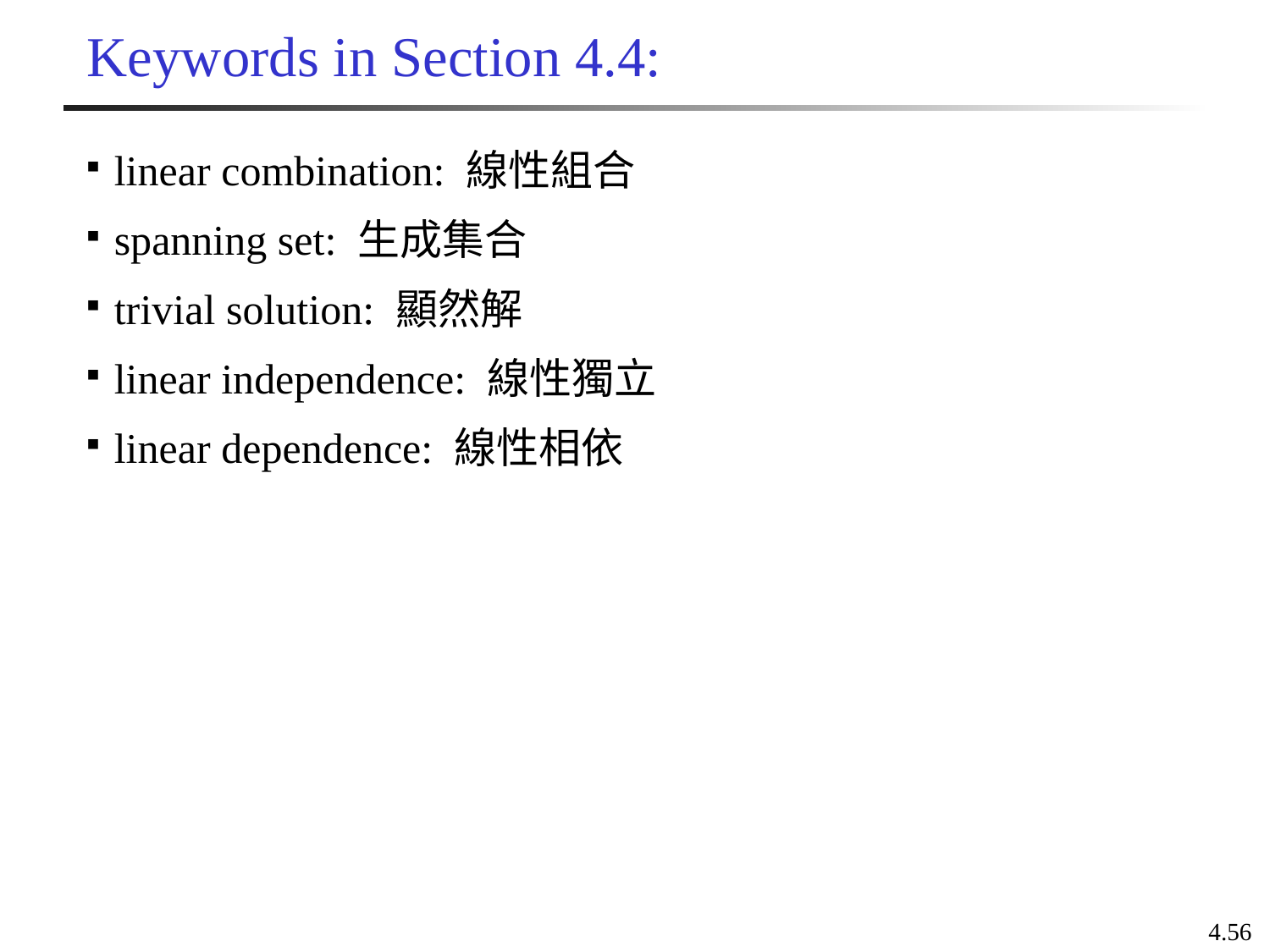

# Keywords in Section 4.4:
linear combination: 線性組合
spanning set: 生成集合
trivial solution: 顯然解
linear independence: 線性獨立
linear dependence: 線性相依